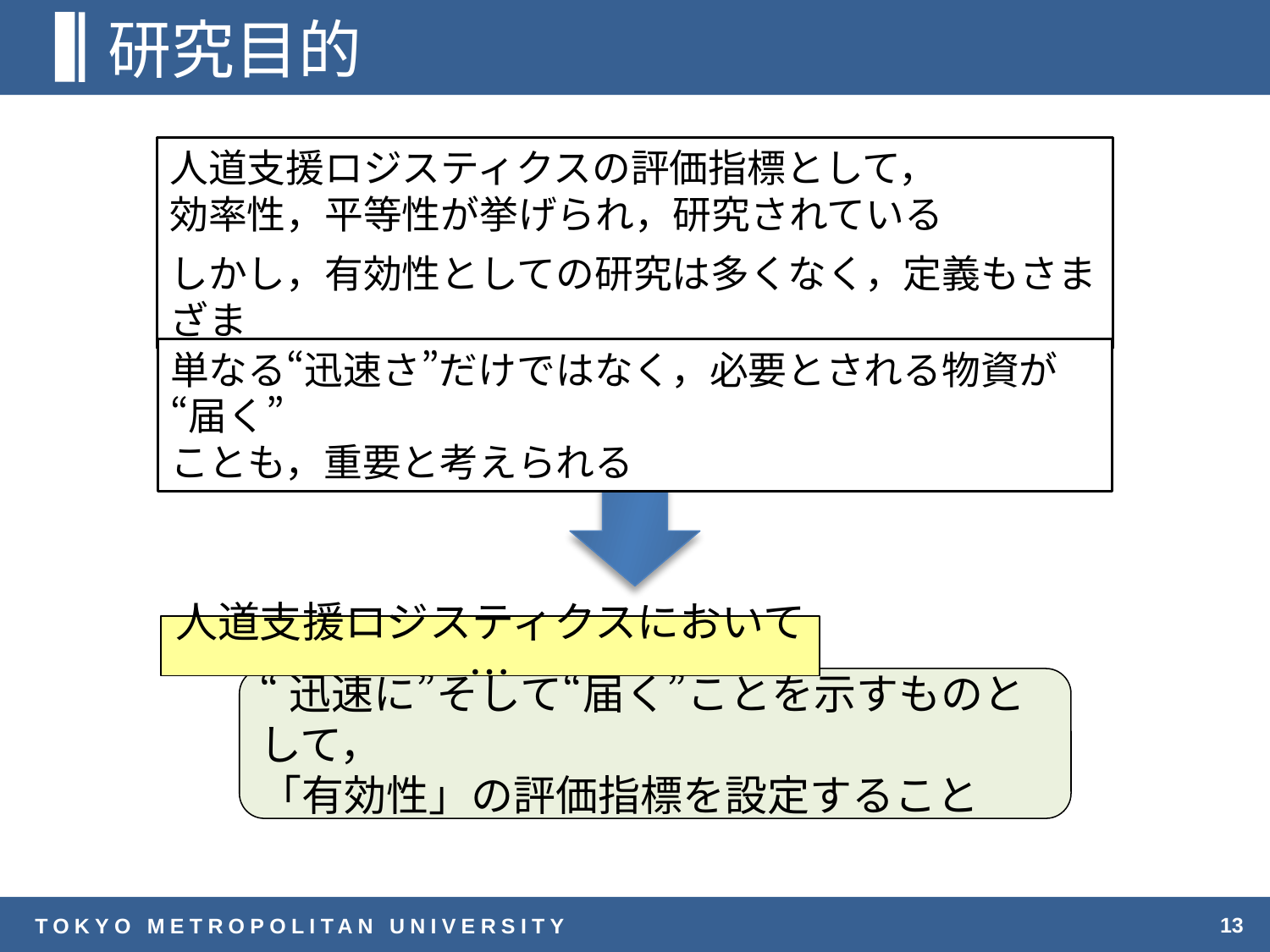

# 研究目的
人道支援ロジスティクスの評価指標として，
効率性，平等性が挙げられ，研究されている

しかし，有効性としての研究は多くなく，定義もさまざま
単なる“迅速さ”だけではなく，必要とされる物資が“届く”
ことも，重要と考えられる

人道支援ロジスティクスにおいて…
“迅速に”そして“届く”ことを示すものとして，
「有効性」の評価指標を設定すること